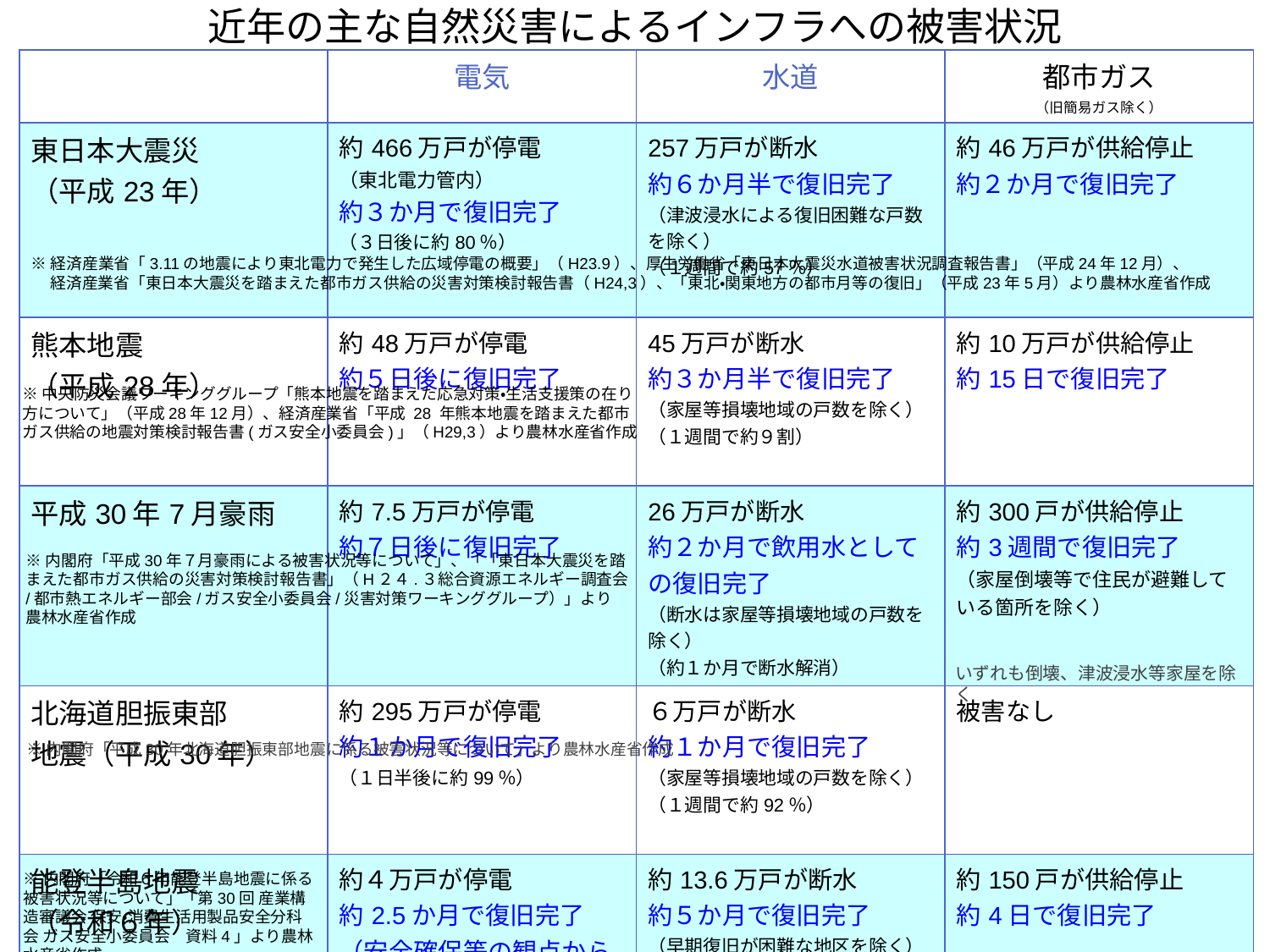

近年の主な自然災害によるインフラへの被害状況
|  | 電気 | 水道 | 都市ガス （旧簡易ガス除く） |
| --- | --- | --- | --- |
| 東日本大震災 （平成23年） | 約466万戸が停電 （東北電力管内） 約３か月で復旧完了 （３日後に約80％） | 257万戸が断水 約６か月半で復旧完了 （津波浸水による復旧困難な戸数を除く） （１週間で約57％） | 約46万戸が供給停止 約２か月で復旧完了 |
| 熊本地震 （平成28年） | 約48万戸が停電 約５日後に復旧完了 | 45万戸が断水 約３か月半で復旧完了 （家屋等損壊地域の戸数を除く） （１週間で約９割） | 約10万戸が供給停止 約15日で復旧完了 |
| 平成30年7月豪雨 | 約7.5万戸が停電 約７日後に復旧完了 | 26万戸が断水 約２か月で飲用水としての復旧完了 （断水は家屋等損壊地域の戸数を除く） （約１か月で断水解消） | 約300戸が供給停止 約3週間で復旧完了 （家屋倒壊等で住民が避難している箇所を除く） |
| 北海道胆振東部 地震（平成30年） | 約295万戸が停電 約１か月で復旧完了 （１日半後に約99％） | ６万戸が断水 約１か月で復旧完了 （家屋等損壊地域の戸数を除く） （１週間で約92％） | 被害なし |
| 能登半島地震 （令和６年） | 約４万戸が停電 約2.5か月で復旧完了（安全確保等の観点から電気の利用ができない家屋等を除く） | 約13.6万戸が断水 約５か月で復旧完了 （早期復旧が困難な地区を除く） | 約150戸が供給停止 約4日で復旧完了 |
※経済産業省「3.11の地震により東北電力で発生した広域停電の概要」（H23.9）、厚生労働省「東日本大震災水道被害状況調査報告書」（平成24年12月）、
　 経済産業省「東日本大震災を踏まえた都市ガス供給の災害対策検討報告書（H24,3）、「東北・関東地方の都市月等の復旧」（平成23年5月）より農林水産省作成
※中央防災会議ワーキンググループ「熊本地震を踏まえた応急対策・生活支援策の在り方について」（平成28年12月）、経済産業省「平成 28 年熊本地震を踏まえた都市ガス供給の地震対策検討報告書(ガス安全小委員会)」（H29,3）より農林水産省作成
※内閣府「平成30年７月豪雨による被害状況等について」、「「東日本大震災を踏まえた都市ガス供給の災害対策検討報告書」（H２４.３総合資源エネルギー調査会/都市熱エネルギー部会/ガス安全小委員会/災害対策ワーキンググループ）」より 農林水産省作成
いずれも倒壊、津波浸水等家屋を除く
※内閣府「平成30年北海道胆振東部地震に係る被害状況等について」より農林水産省作成
※内閣府「令和６年能登半島地震に係る被害状況等について」「第30回 産業構造審議会 保安・消費生活用製品安全分科会 ガス安全小委員会　資料4」より農林水産省作成